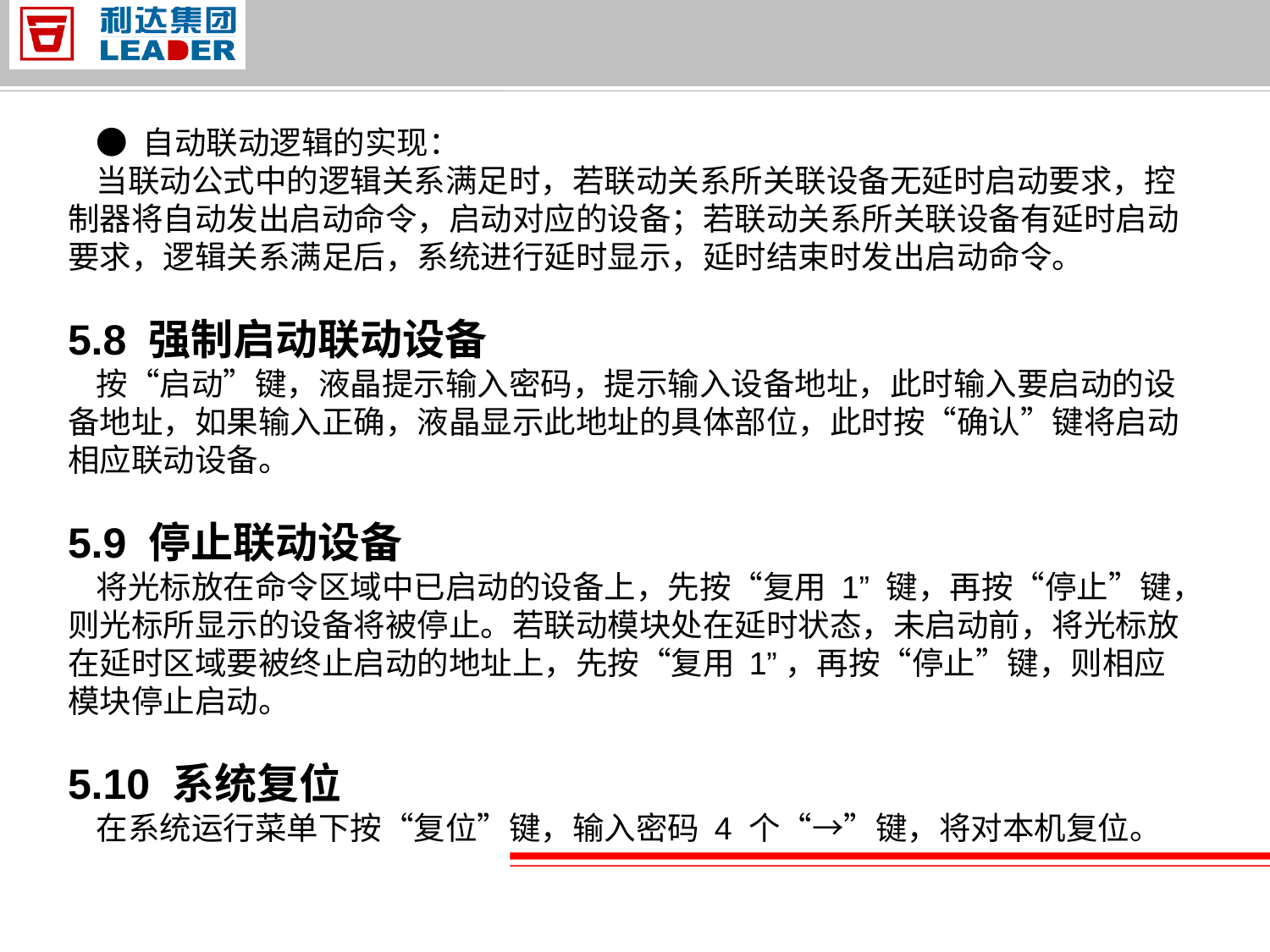

● 自动联动逻辑的实现：
    当联动公式中的逻辑关系满足时，若联动关系所关联设备无延时启动要求，控制器将自动发出启动命令，启动对应的设备；若联动关系所关联设备有延时启动要求，逻辑关系满足后，系统进行延时显示，延时结束时发出启动命令。
5.8 强制启动联动设备
    按“启动”键，液晶提示输入密码，提示输入设备地址，此时输入要启动的设备地址，如果输入正确，液晶显示此地址的具体部位，此时按“确认”键将启动相应联动设备。
5.9 停止联动设备
    将光标放在命令区域中已启动的设备上，先按“复用 1” 键，再按“停止”键，则光标所显示的设备将被停止。若联动模块处在延时状态，未启动前，将光标放在延时区域要被终止启动的地址上，先按“复用 1”，再按“停止”键，则相应模块停止启动。
5.10 系统复位
    在系统运行菜单下按“复位”键，输入密码 4 个“→”键，将对本机复位。